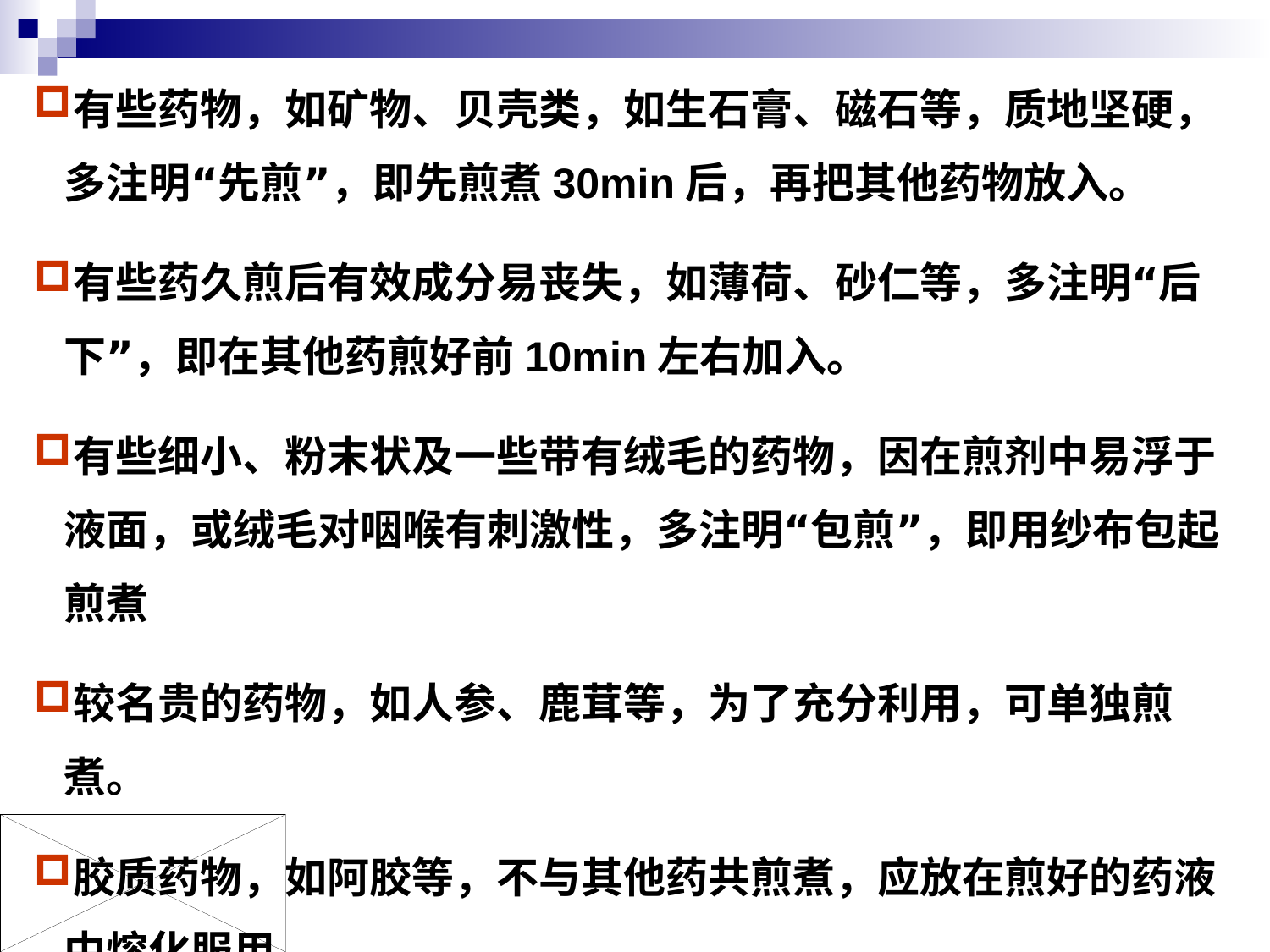

有些药物，如矿物、贝壳类，如生石膏、磁石等，质地坚硬，多注明“先煎”，即先煎煮30min后，再把其他药物放入。
有些药久煎后有效成分易丧失，如薄荷、砂仁等，多注明“后下”，即在其他药煎好前10min左右加入。
有些细小、粉末状及一些带有绒毛的药物，因在煎剂中易浮于液面，或绒毛对咽喉有刺激性，多注明“包煎”，即用纱布包起煎煮
较名贵的药物，如人参、鹿茸等，为了充分利用，可单独煎煮。
胶质药物，如阿胶等，不与其他药共煎煮，应放在煎好的药液中熔化服用。